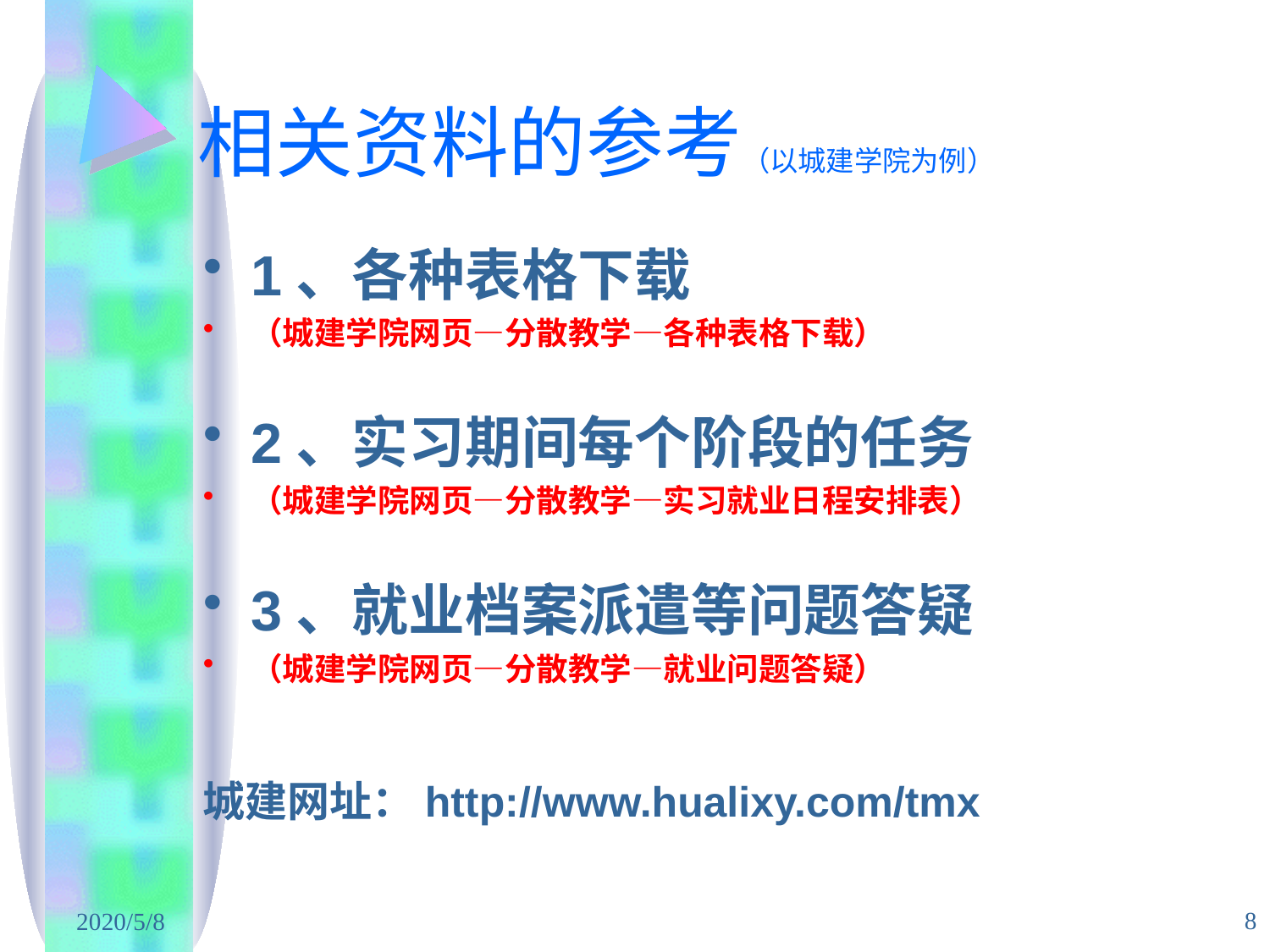

# 相关资料的参考（以城建学院为例）
1、各种表格下载
（城建学院网页—分散教学—各种表格下载）

2、实习期间每个阶段的任务
（城建学院网页—分散教学—实习就业日程安排表）

3、就业档案派遣等问题答疑
（城建学院网页—分散教学—就业问题答疑）

城建网址：http://www.hualixy.com/tmx
8
2020/5/8